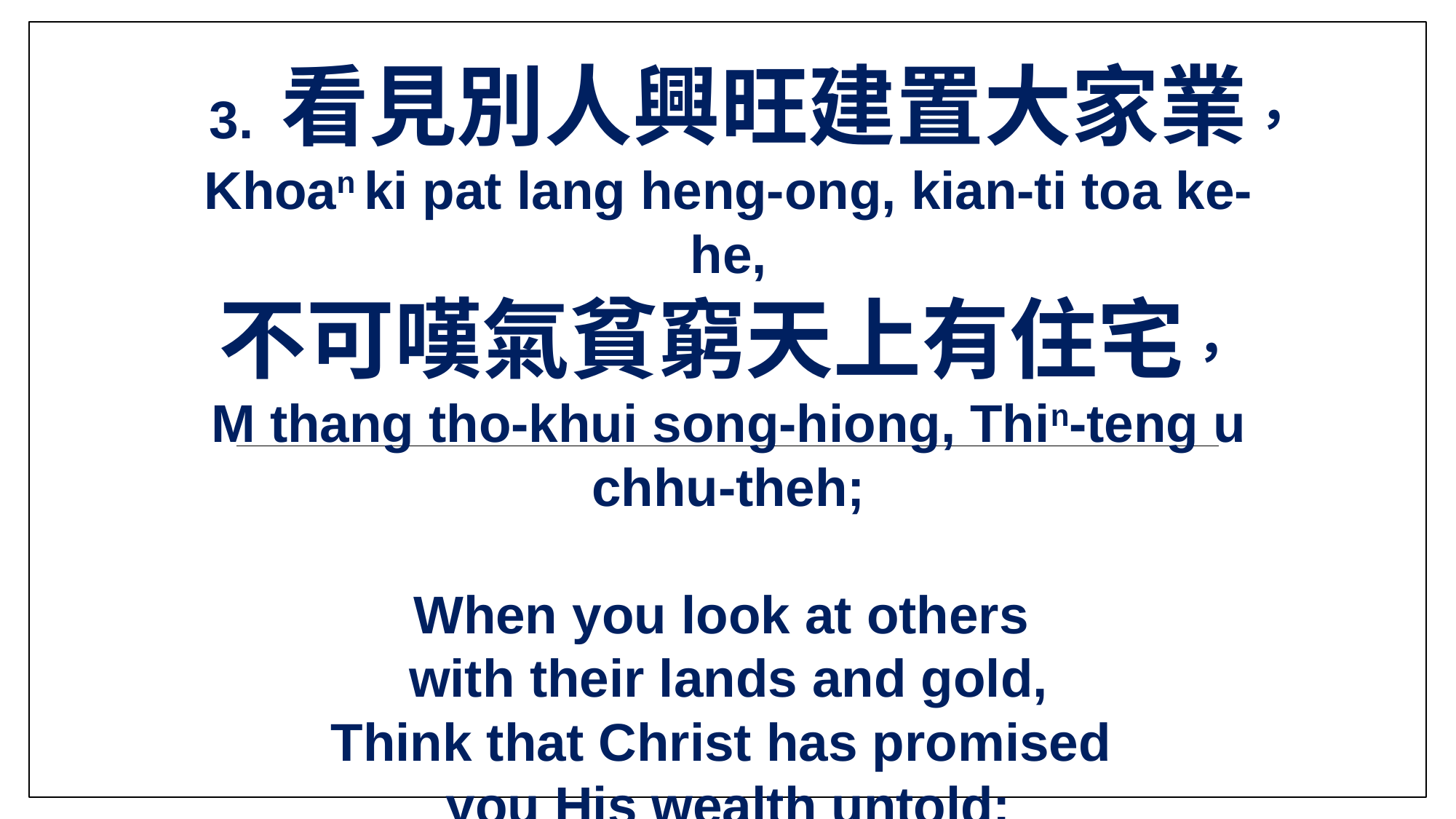

3. 看見別人興旺建置大家業，
Khoan ki pat lang heng-ong, kian-ti toa ke-he,
不可嘆氣貧窮天上有住宅，
M thang tho-khui song-hiong, Thin-teng u chhu-theh;

When you look at others
with their lands and gold,
Think that Christ has promised
you His wealth untold;